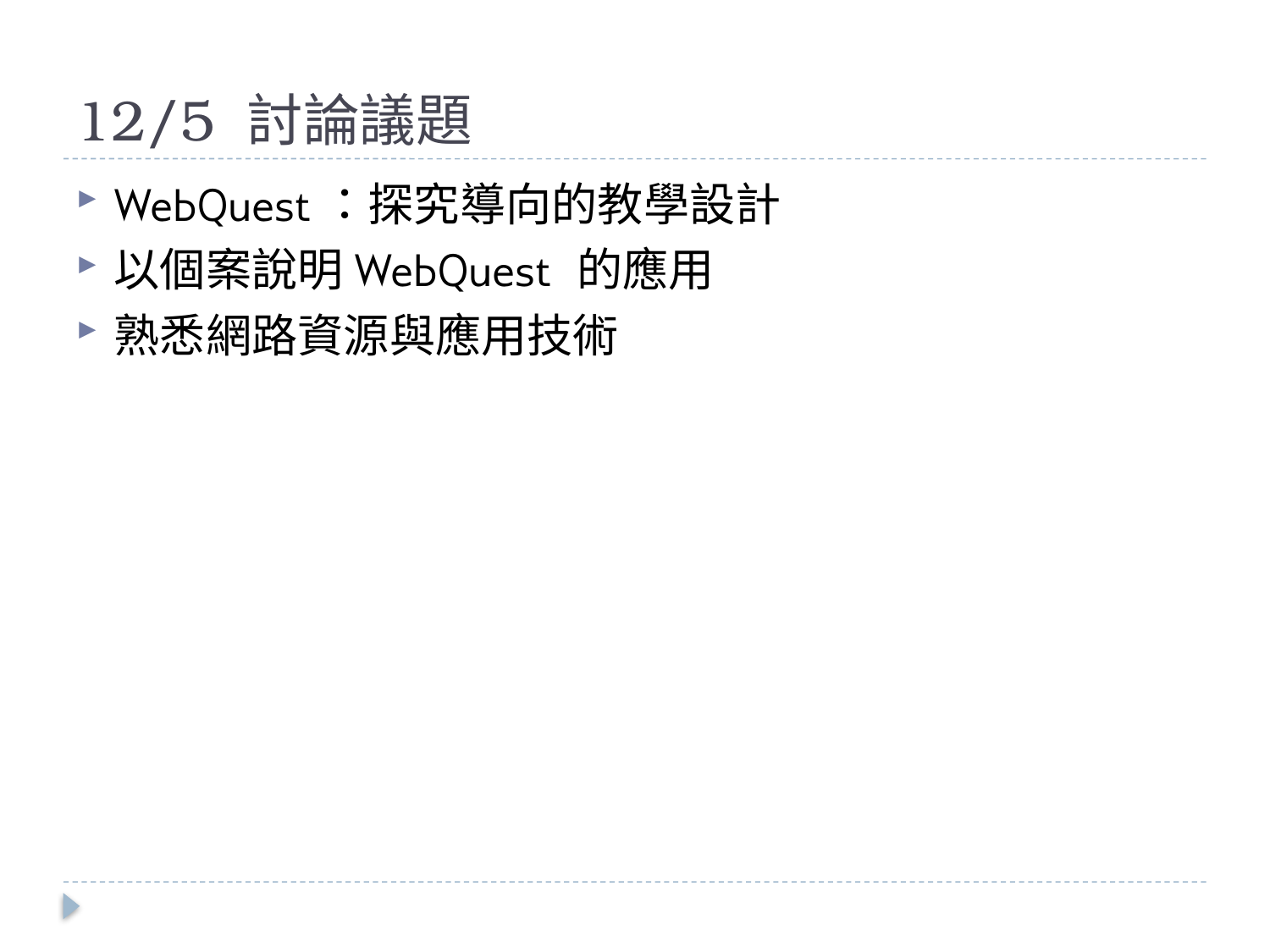

# 12/5 討論議題
WebQuest：探究導向的教學設計
以個案說明WebQuest 的應用
熟悉網路資源與應用技術